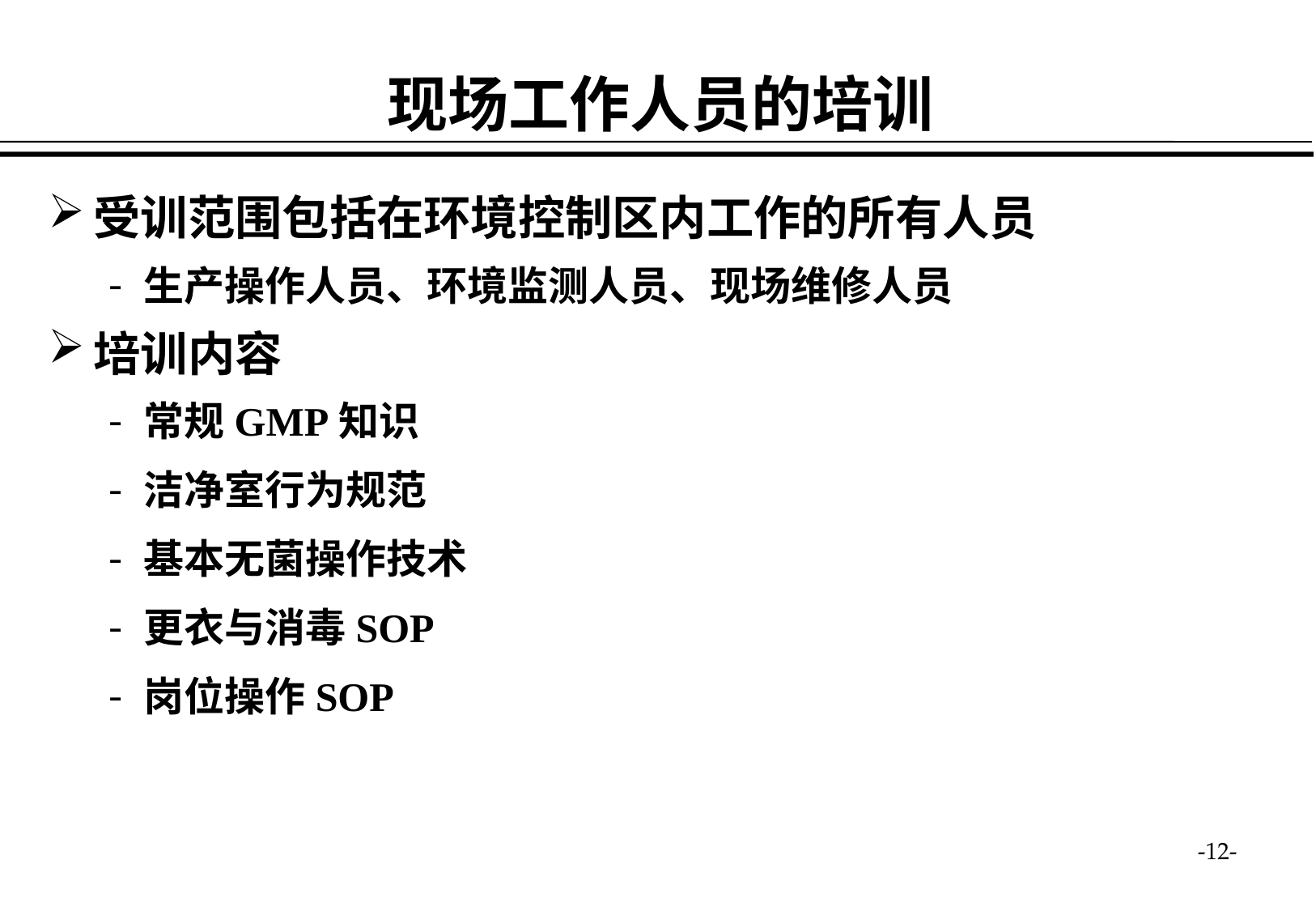

现场工作人员的培训
受训范围包括在环境控制区内工作的所有人员
生产操作人员、环境监测人员、现场维修人员
培训内容
常规GMP知识
洁净室行为规范
基本无菌操作技术
更衣与消毒SOP
岗位操作SOP

-12-